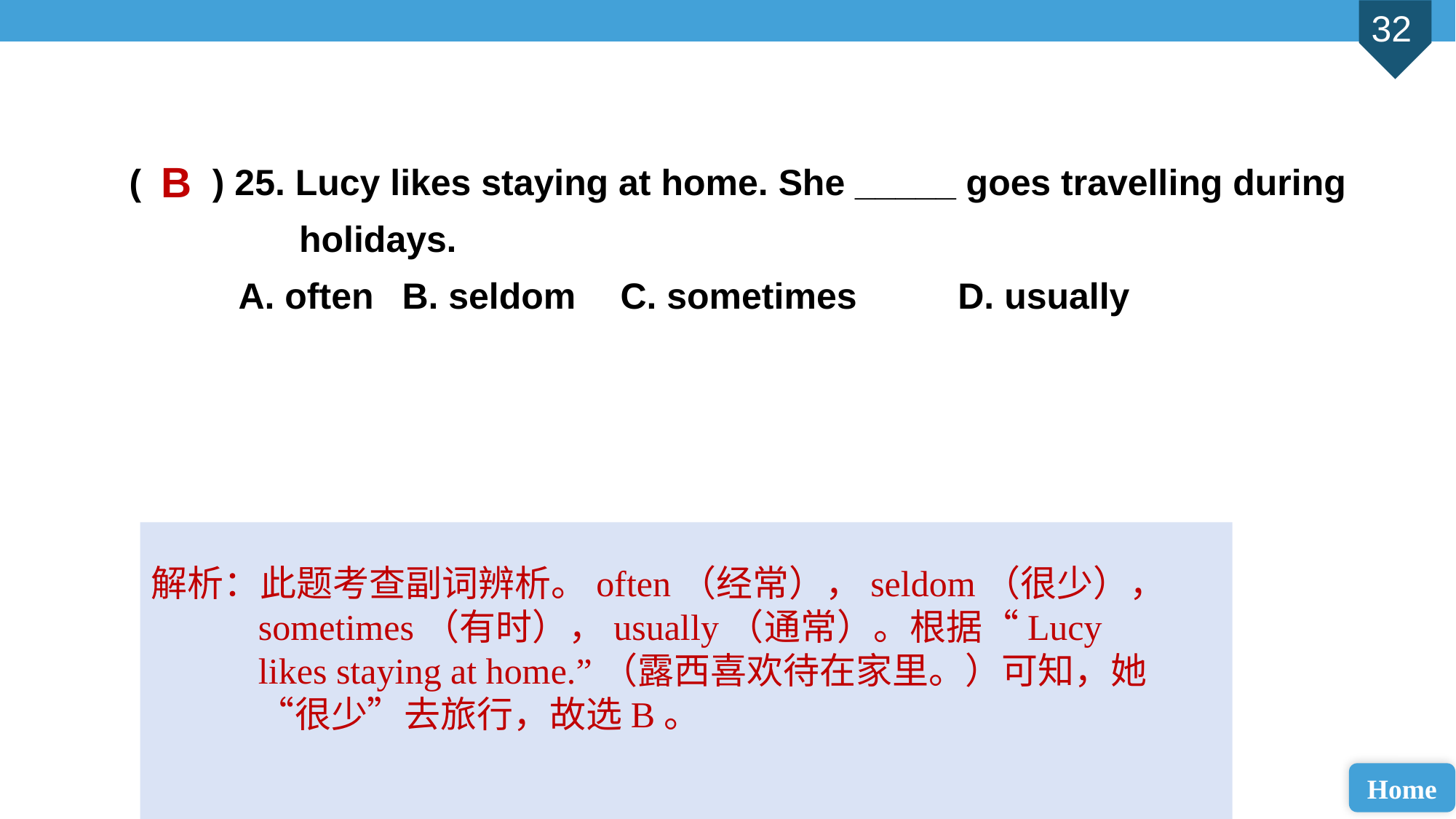

(       ) 25. Lucy likes staying at home. She _____ goes travelling during 	      holidays.
A. often 	B. seldom 	C. sometimes	 D. usually
B

解析：此题考查副词辨析。often（经常），seldom（很少），sometimes（有时），usually（通常）。根据“Lucy likes staying at home.”（露西喜欢待在家里。）可知，她“很少”去旅行，故选B。